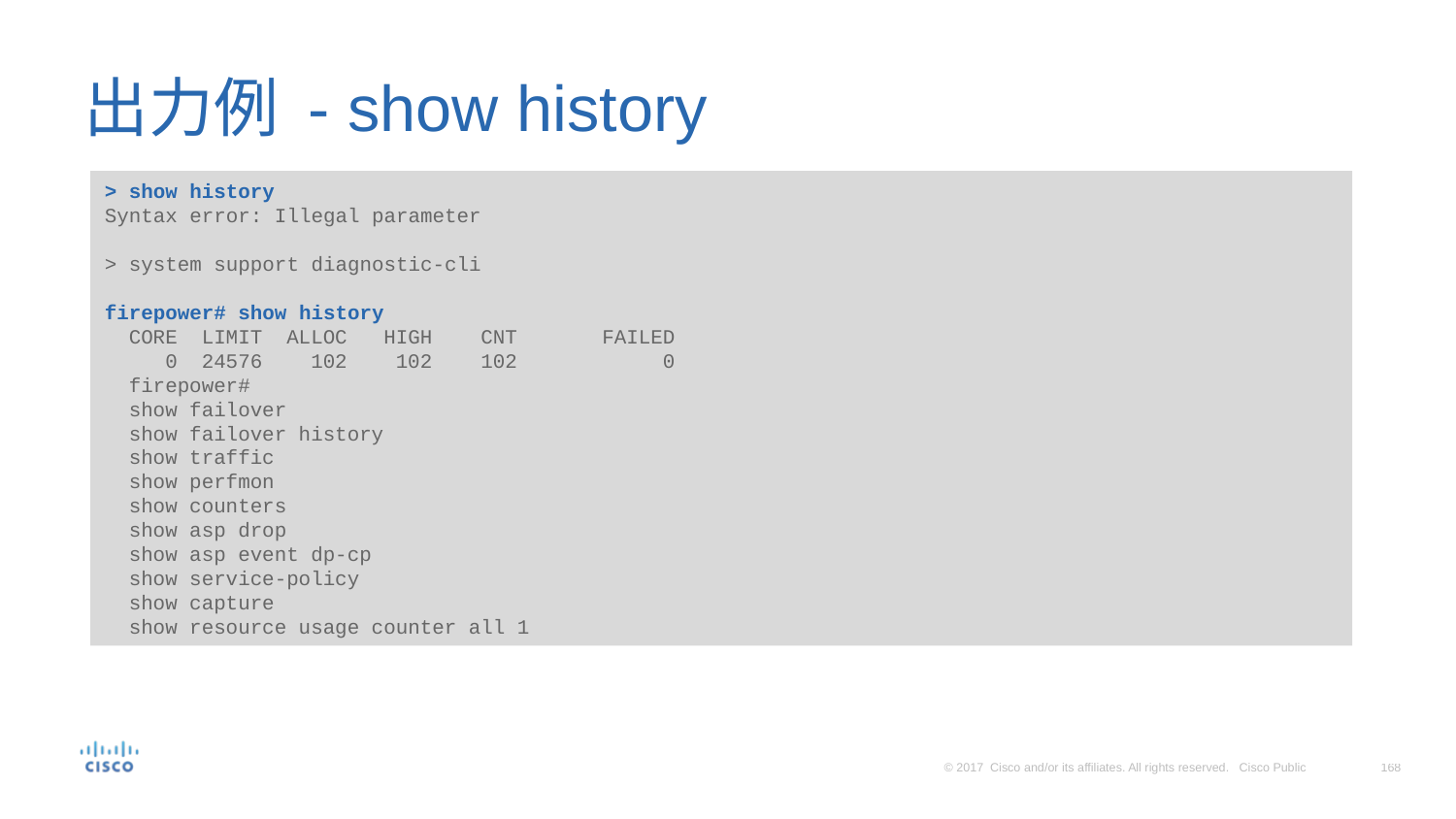

# 出力例 - show history
> show history
Syntax error: Illegal parameter

> system support diagnostic-cli

firepower# show history
  CORE  LIMIT  ALLOC   HIGH    CNT       FAILED
     0  24576    102    102    102            0
  firepower#
  show failover
  show failover history
  show traffic
  show perfmon
  show counters
  show asp drop
  show asp event dp-cp
  show service-policy
  show capture
  show resource usage counter all 1